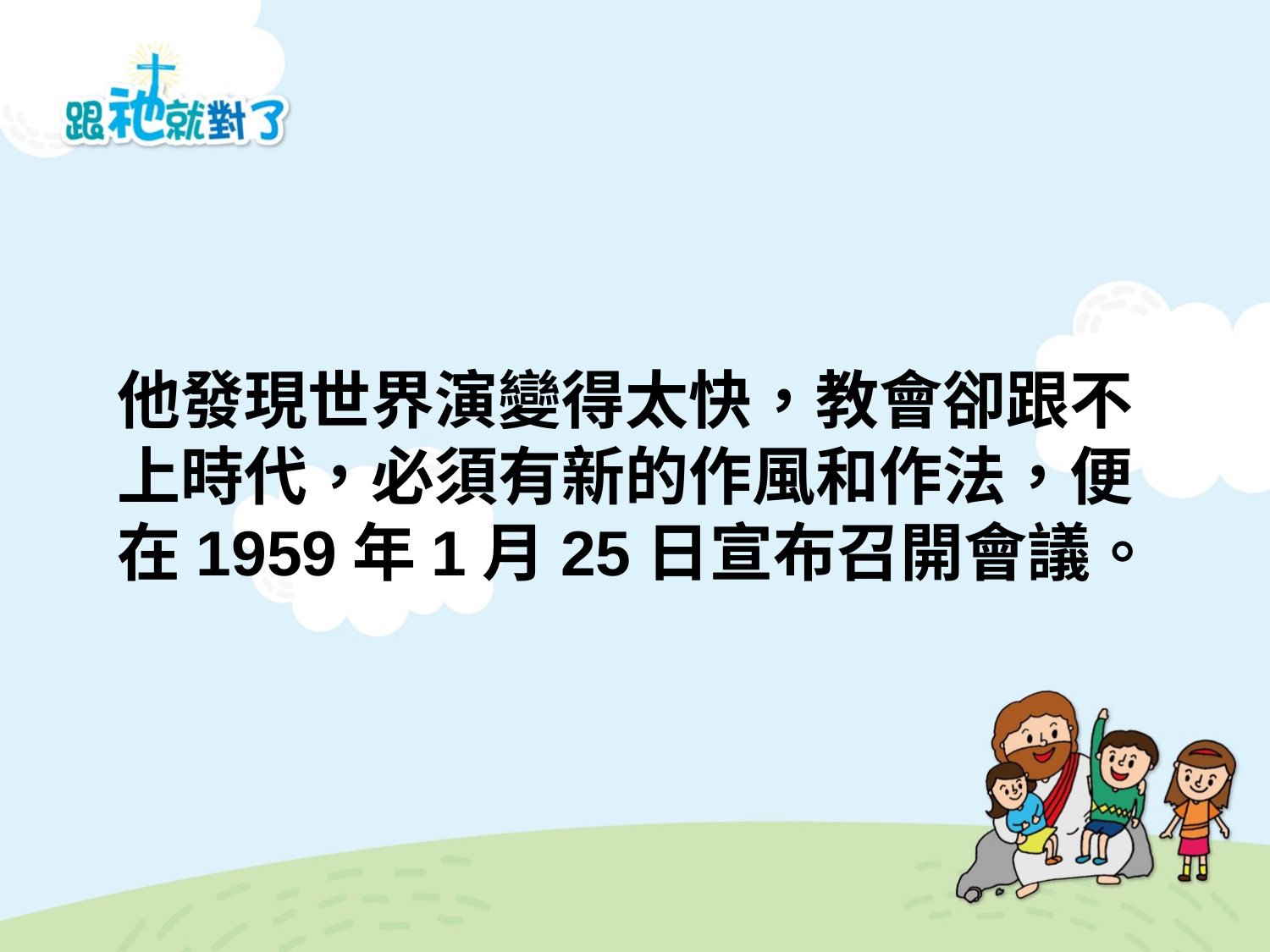

他發現世界演變得太快，教會卻跟不上時代，必須有新的作風和作法，便在1959年1月25日宣布召開會議。